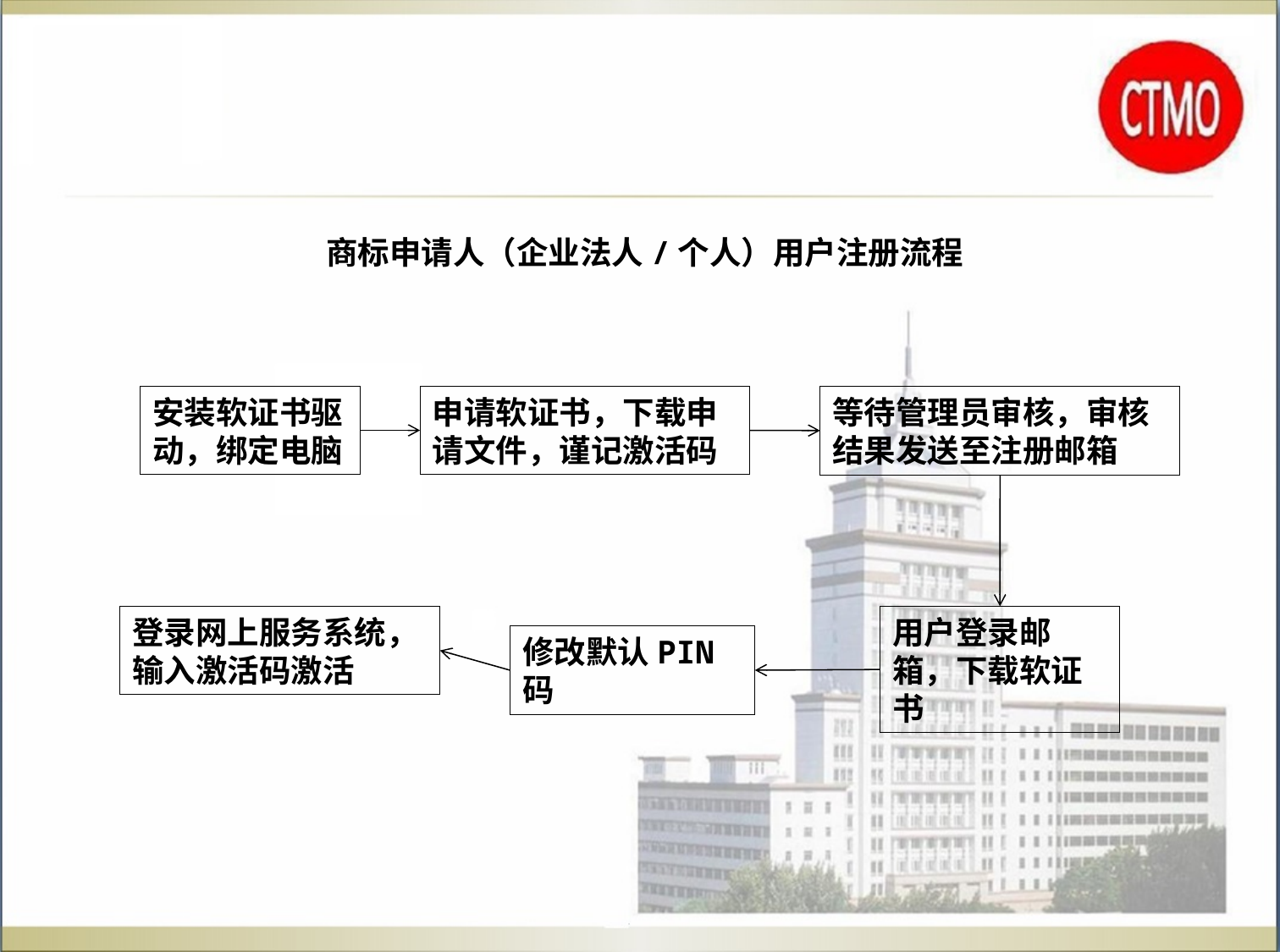

商标申请人（企业法人/个人）用户注册流程
安装软证书驱动，绑定电脑
申请软证书，下载申请文件，谨记激活码
等待管理员审核，审核结果发送至注册邮箱
登录网上服务系统，输入激活码激活
用户登录邮箱，下载软证书
修改默认PIN码